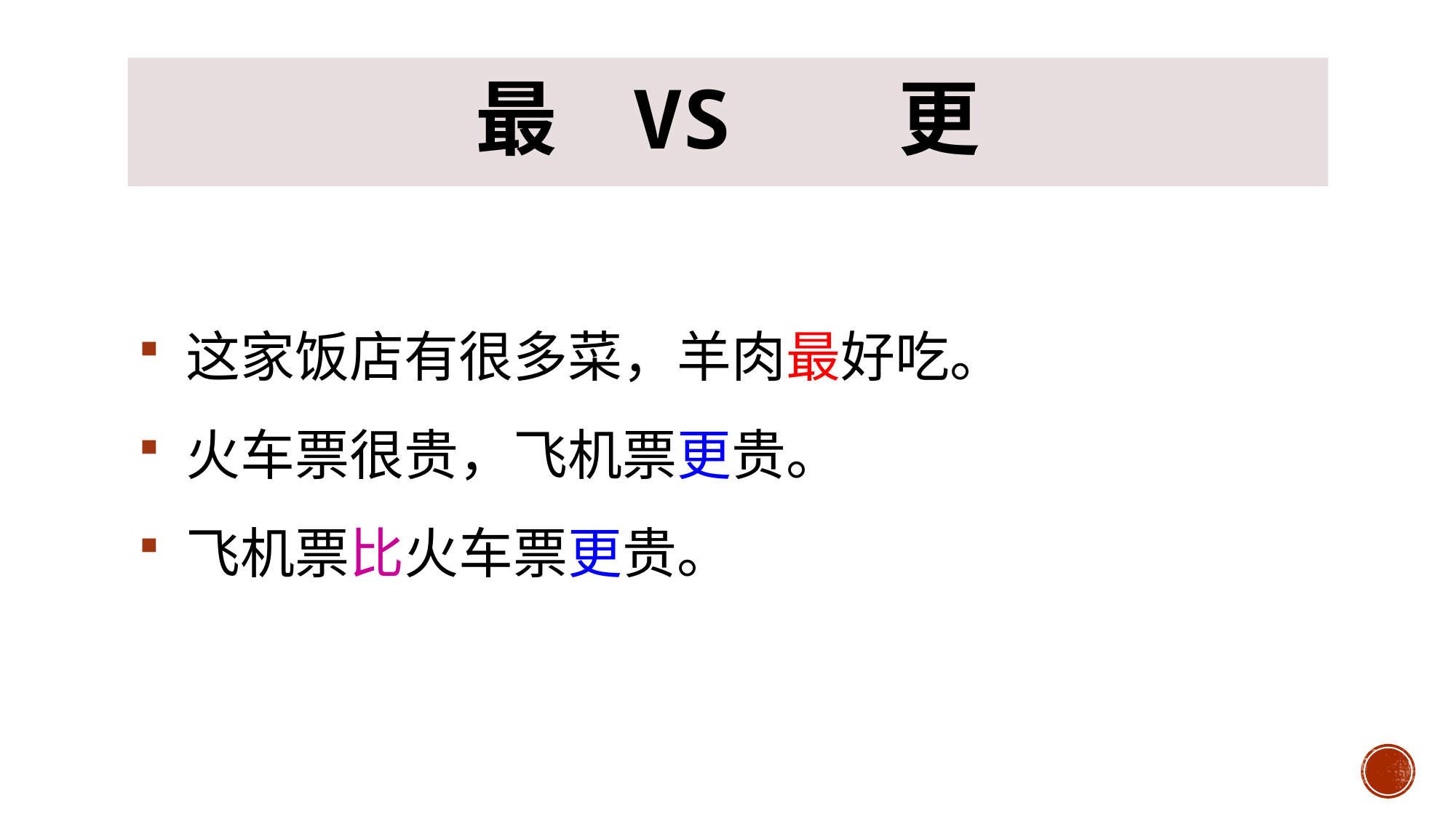

# 最   VS   更
 这家饭店有很多菜，羊肉最好吃。
 火车票很贵，飞机票更贵。
 飞机票比火车票更贵。